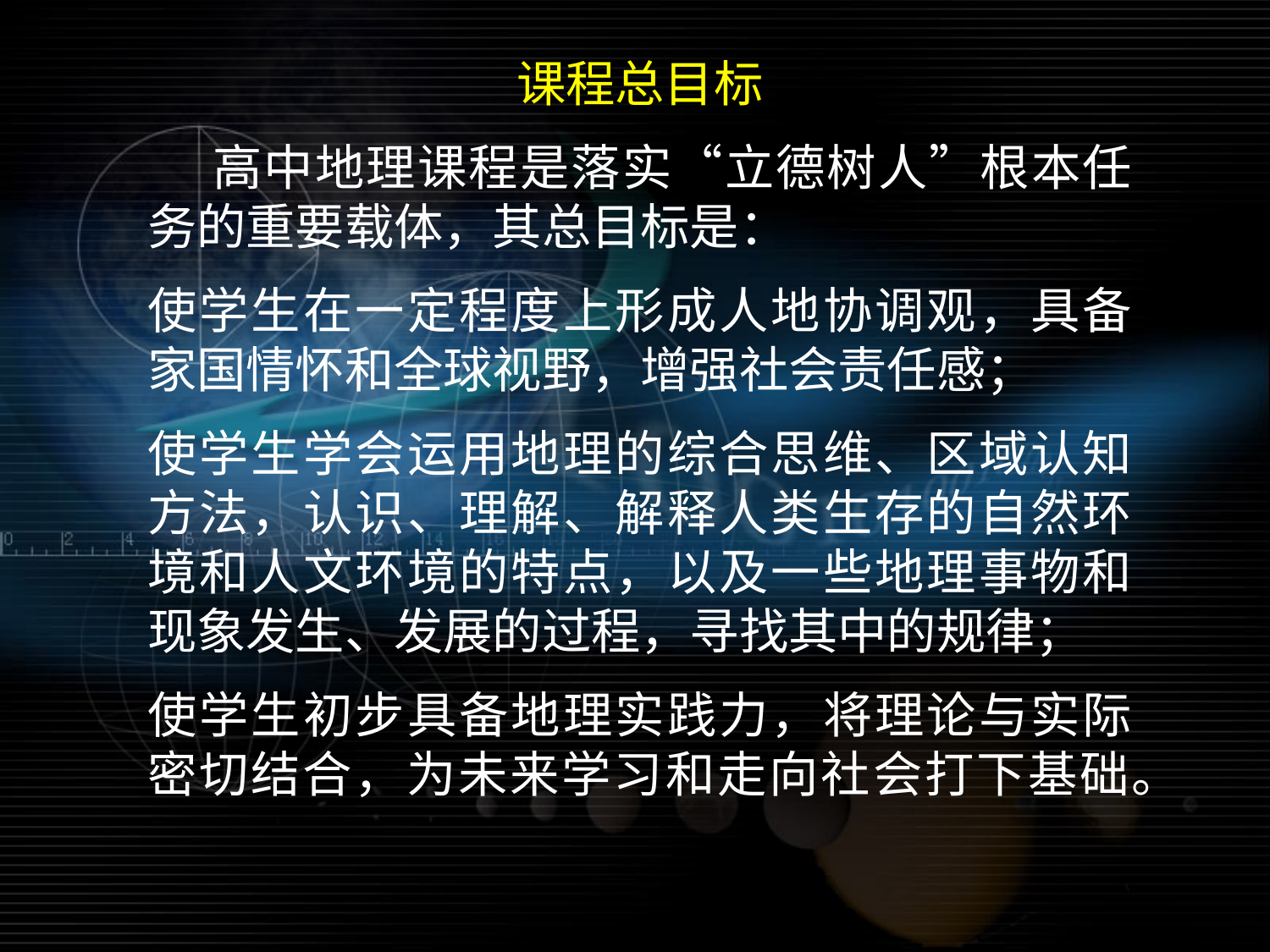

课程总目标
    高中地理课程是落实“立德树人”根本任务的重要载体，其总目标是：
使学生在一定程度上形成人地协调观，具备家国情怀和全球视野，增强社会责任感；
使学生学会运用地理的综合思维、区域认知方法，认识、理解、解释人类生存的自然环境和人文环境的特点，以及一些地理事物和现象发生、发展的过程，寻找其中的规律；
使学生初步具备地理实践力，将理论与实际密切结合，为未来学习和走向社会打下基础。